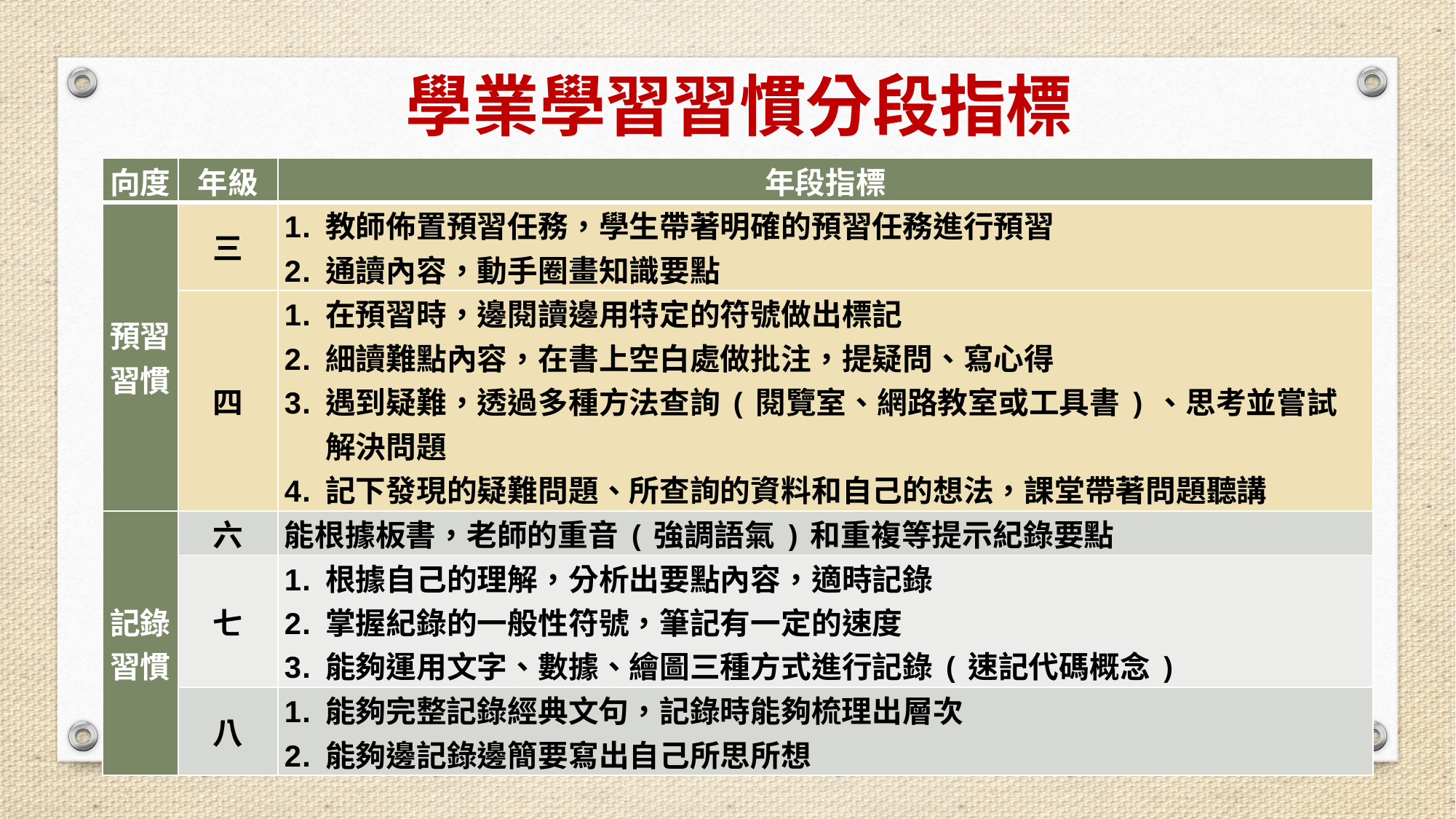

# 學業學習習慣分段指標
| 向度 | 年級 | 年段指標 |
| --- | --- | --- |
| 預習習慣 | 三 | 教師佈置預習任務，學生帶著明確的預習任務進行預習 通讀內容，動手圈畫知識要點 |
|  | 四 | 在預習時，邊閱讀邊用特定的符號做出標記 細讀難點內容，在書上空白處做批注，提疑問、寫心得 遇到疑難，透過多種方法查詢(閱覽室、網路教室或工具書)、思考並嘗試解決問題 記下發現的疑難問題、所查詢的資料和自己的想法，課堂帶著問題聽講 |
| 記錄習慣 | 六 | 能根據板書，老師的重音(強調語氣)和重複等提示紀錄要點 |
|  | 七 | 根據自己的理解，分析出要點內容，適時記錄 掌握紀錄的一般性符號，筆記有一定的速度 能夠運用文字、數據、繪圖三種方式進行記錄(速記代碼概念) |
|  | 八 | 能夠完整記錄經典文句，記錄時能夠梳理出層次 能夠邊記錄邊簡要寫出自己所思所想 |